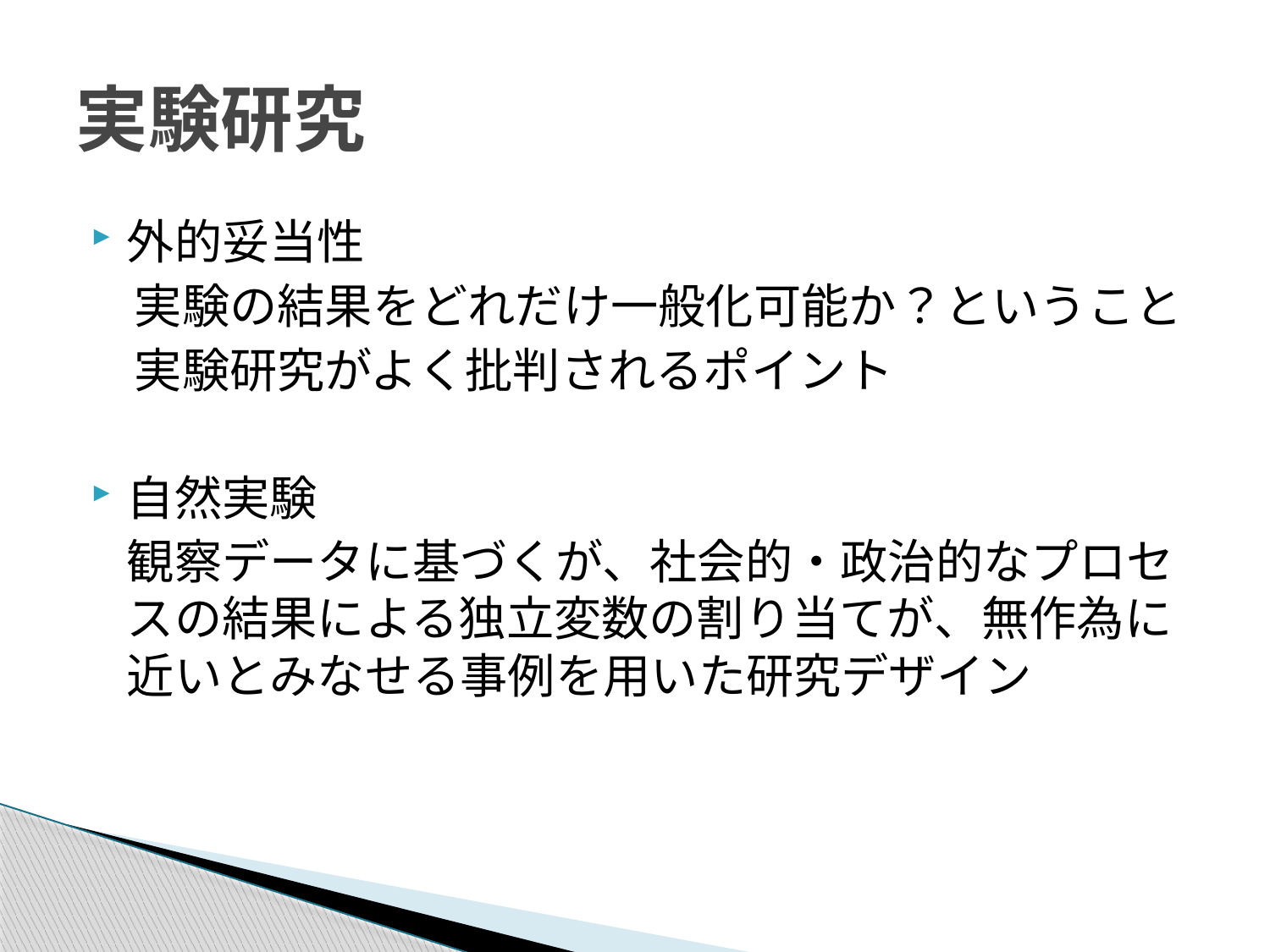

# 実験研究
外的妥当性
   実験の結果をどれだけ一般化可能か？ということ
   実験研究がよく批判されるポイント

自然実験
観察データに基づくが、社会的・政治的なプロセスの結果による独立変数の割り当てが、無作為に近いとみなせる事例を用いた研究デザイン